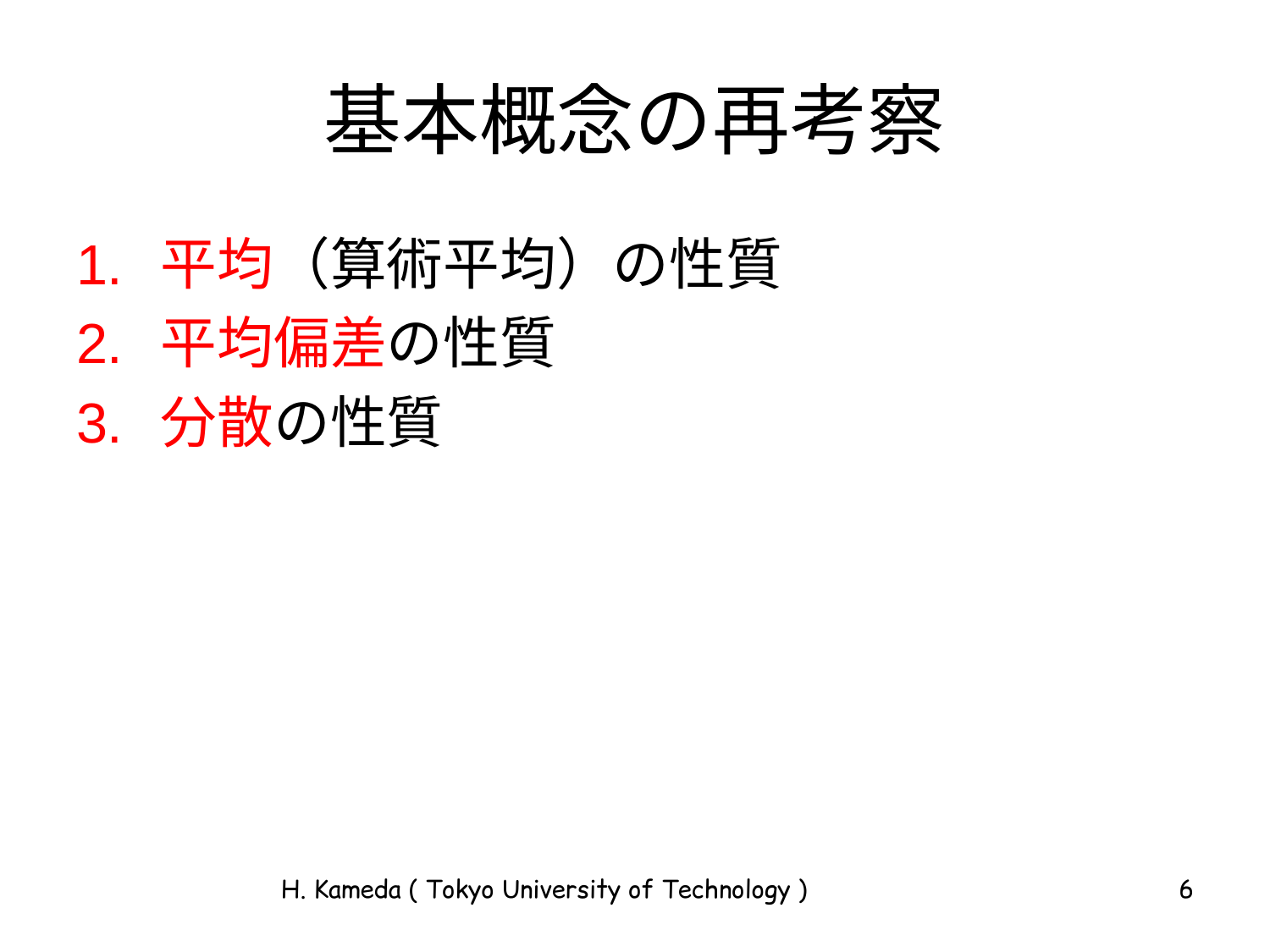

# 基本概念の再考察
平均（算術平均）の性質
平均偏差の性質
分散の性質
H. Kameda ( Tokyo University of Technology )
6